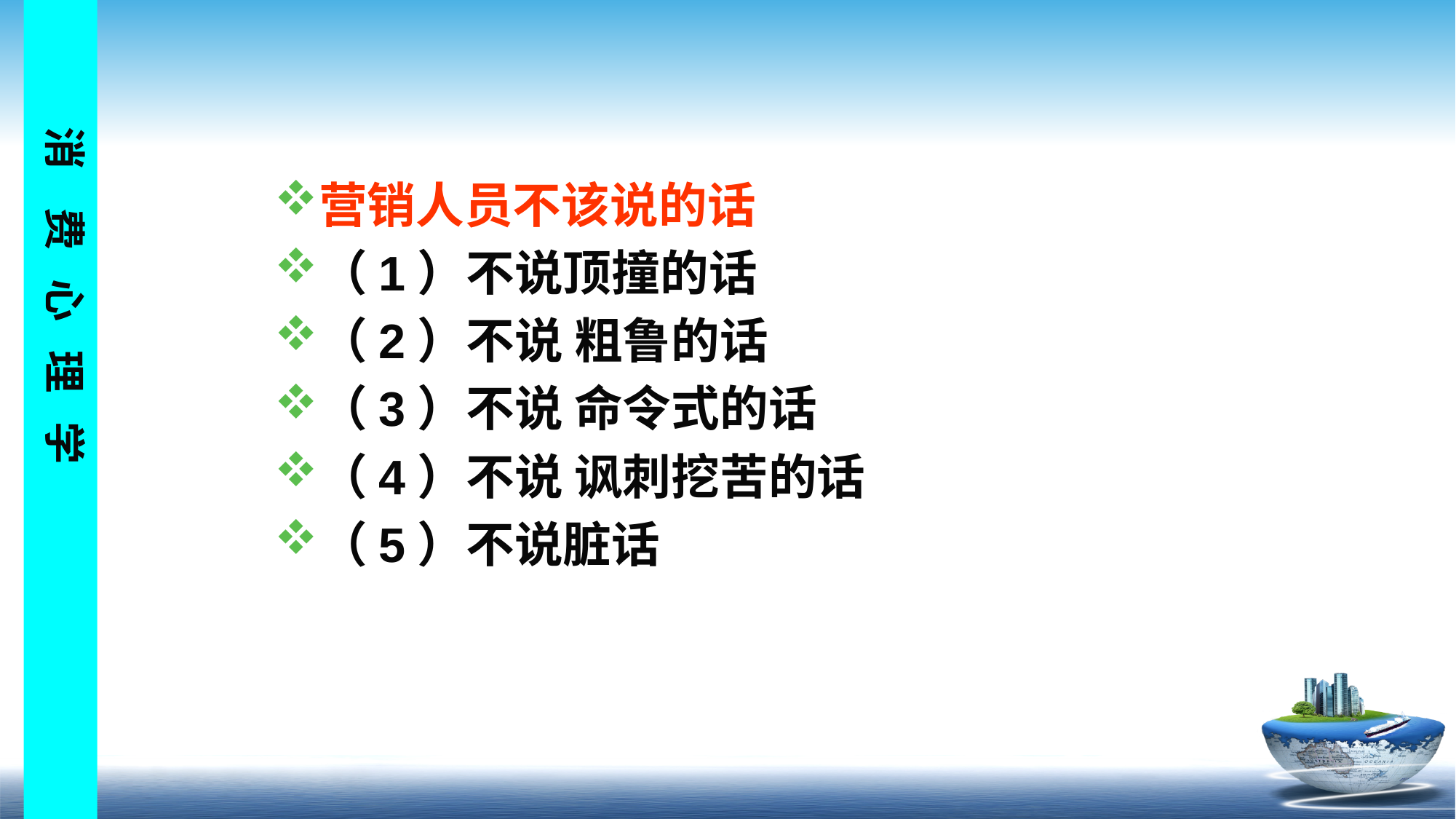

营销人员不该说的话
（1）不说顶撞的话
（2）不说 粗鲁的话
（3）不说 命令式的话
（4）不说 讽刺挖苦的话
（5）不说脏话